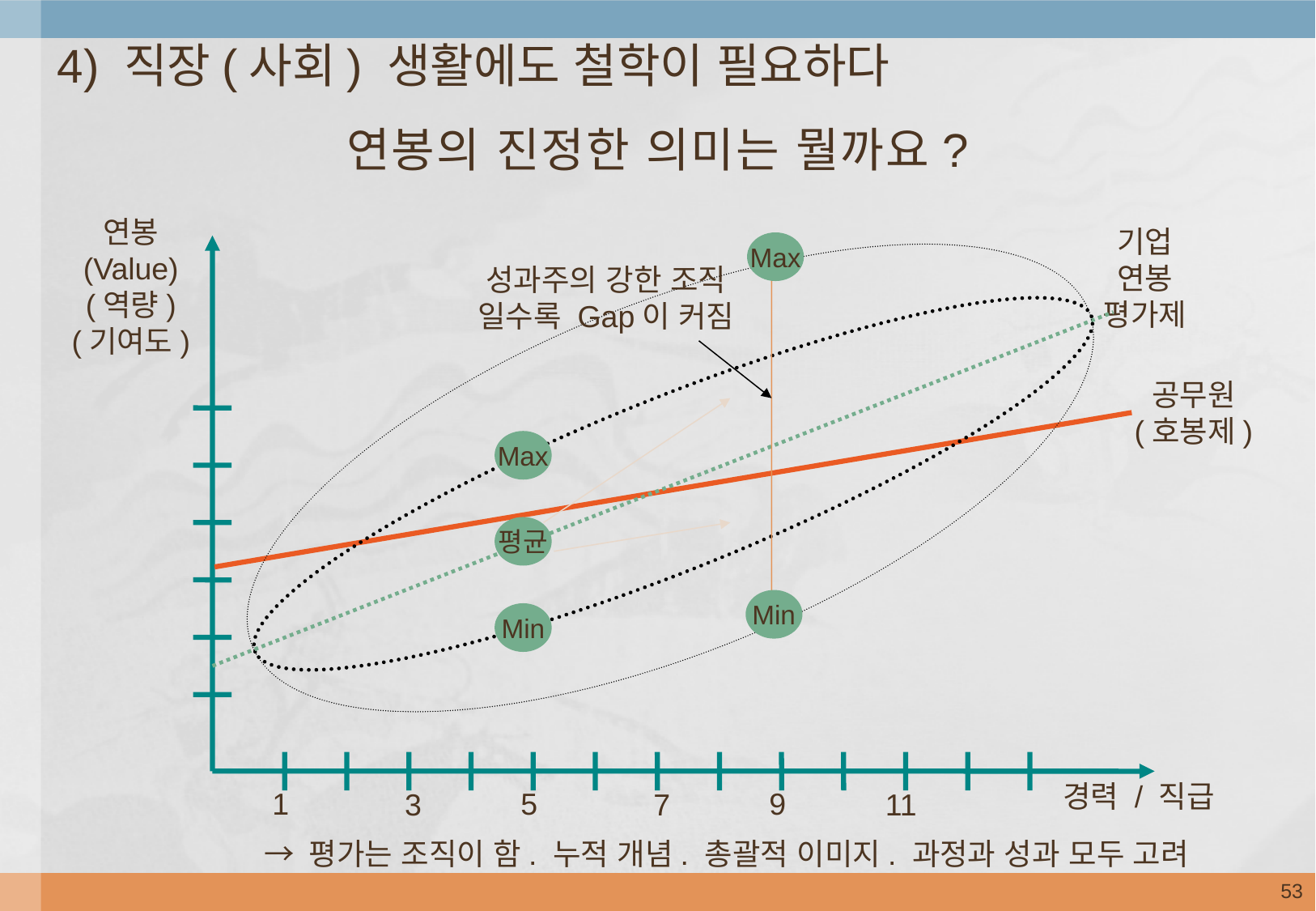

4) 직장(사회) 생활에도 철학이 필요하다
# 연봉의 진정한 의미는 뭘까요?
연봉
(Value)
(역량)
(기여도)
기업
연봉
평가제
Max

성과주의 강한 조직
일수록 Gap이 커짐

공무원
(호봉제)

Max
평균

Min
Min
경력 / 직급
1
5
9
3
7
11
→ 평가는 조직이 함. 누적 개념. 총괄적 이미지. 과정과 성과 모두 고려
53